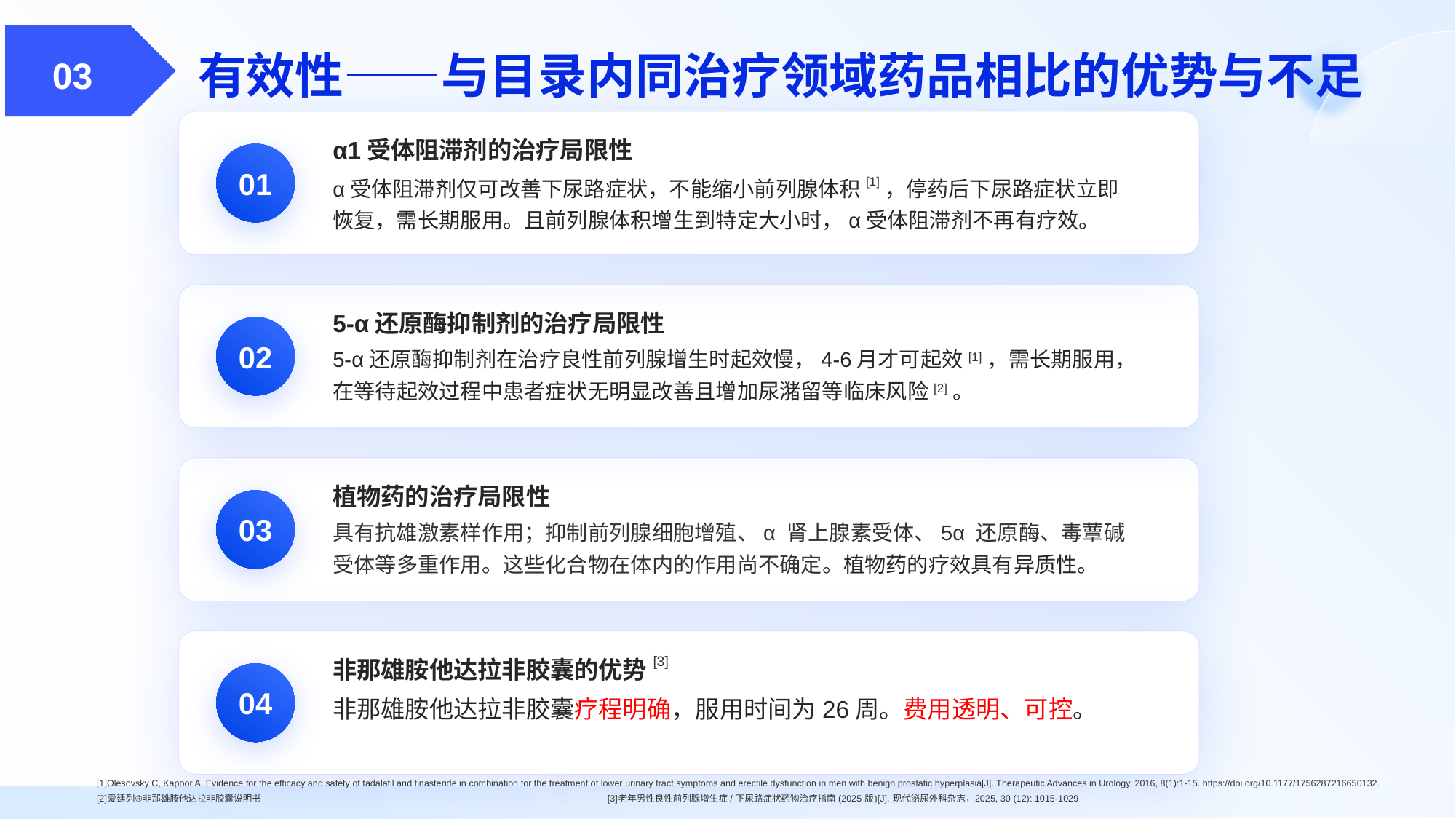

有效性——与目录内同治疗领域药品相比的优势与不足

  03

α1受体阻滞剂的治疗局限性
01
α受体阻滞剂仅可改善下尿路症状，不能缩小前列腺体积[1]，停药后下尿路症状立即恢复，需长期服用。且前列腺体积增生到特定大小时，α受体阻滞剂不再有疗效。

5-α还原酶抑制剂的治疗局限性
02
5-α还原酶抑制剂在治疗良性前列腺增生时起效慢，4-6月才可起效[1]，需长期服用，在等待起效过程中患者症状无明显改善且增加尿潴留等临床风险[2]。

植物药的治疗局限性
03
具有抗雄激素样作⽤；抑制前列腺细胞增殖、α 肾上腺素受体、5α 还原酶、毒蕈碱受体等多重作用。这些化合物在体内的作⽤尚不确定。植物药的疗效具有异质性。

非那雄胺他达拉非胶囊的优势[3]
04
非那雄胺他达拉非胶囊疗程明确，服用时间为26周。费用透明、可控。
[1]Olesovsky C, Kapoor A. Evidence for the efficacy and safety of tadalafil and finasteride in combination for the treatment of lower urinary tract symptoms and erectile dysfunction in men with benign prostatic hyperplasia[J]. Therapeutic Advances in Urology, 2016, 8(1):1-15. https://doi.org/10.1177/1756287216650132.
[2]爱廷列®非那雄胺他达拉非胶囊说明书                                                                                                                                                                             [3]老年男性良性前列腺增生症 / 下尿路症状药物治疗指南 (2025 版)[J]. 现代泌尿外科杂志，2025, 30 (12): 1015-1029